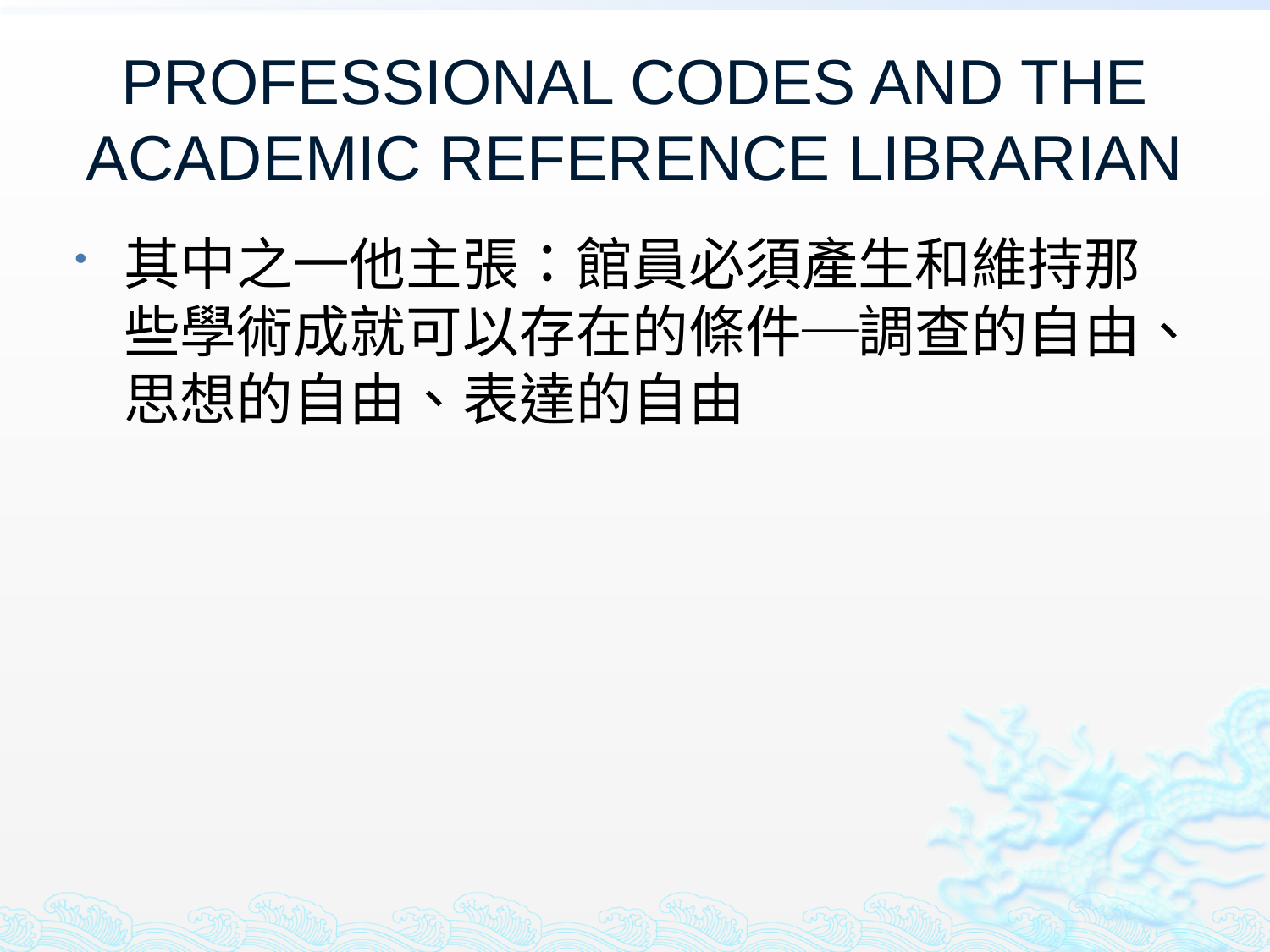

# PROFESSIONAL CODES AND THE ACADEMIC REFERENCE LIBRARIAN
其中之一他主張：館員必須產生和維持那些學術成就可以存在的條件─調查的自由、思想的自由、表達的自由